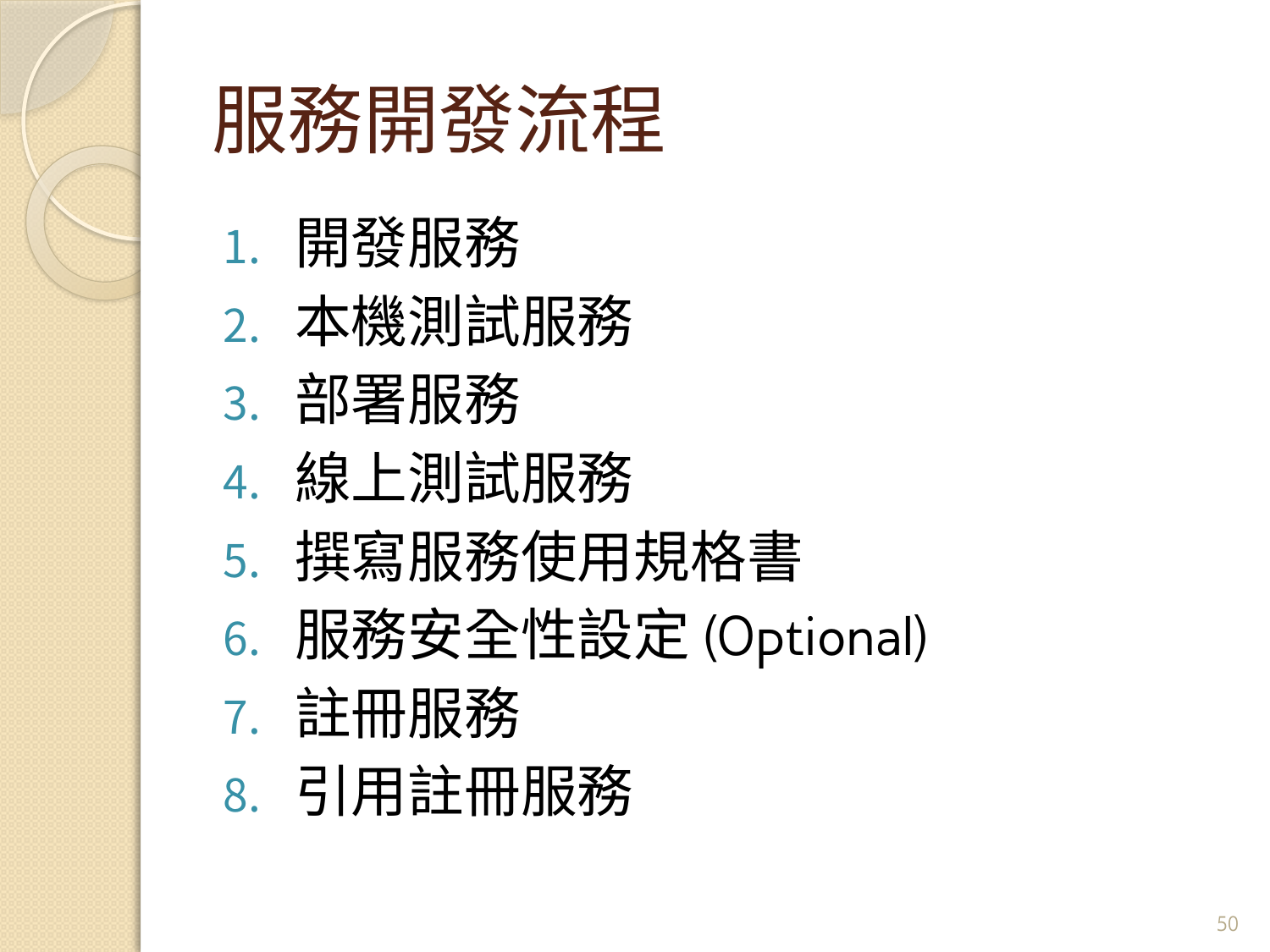

# 服務開發流程
開發服務
本機測試服務
部署服務
線上測試服務
撰寫服務使用規格書
服務安全性設定(Optional)
註冊服務
引用註冊服務

50